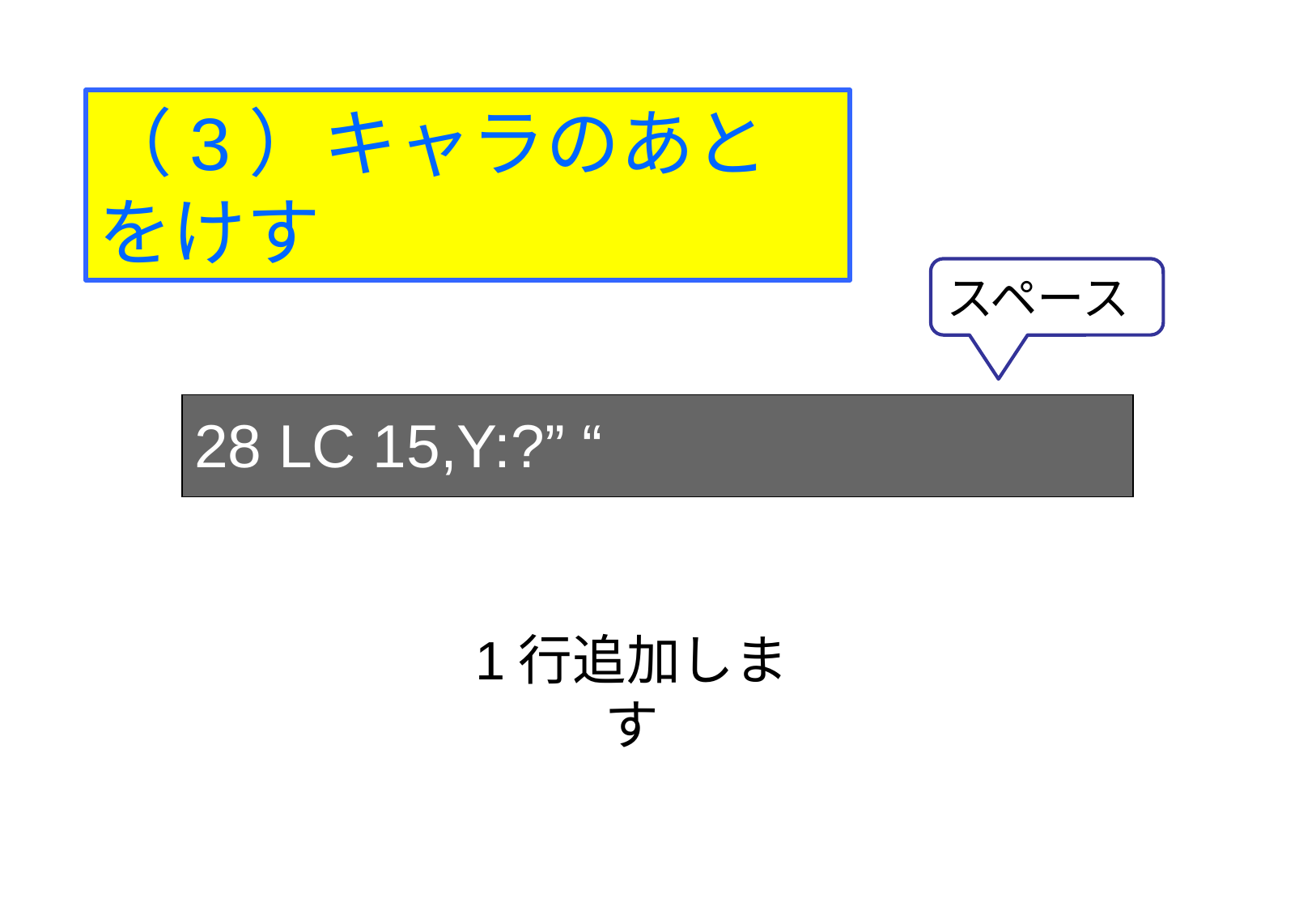

（3）キャラのあとをけす
スペース
28 LC 15,Y:?” “
1行追加します